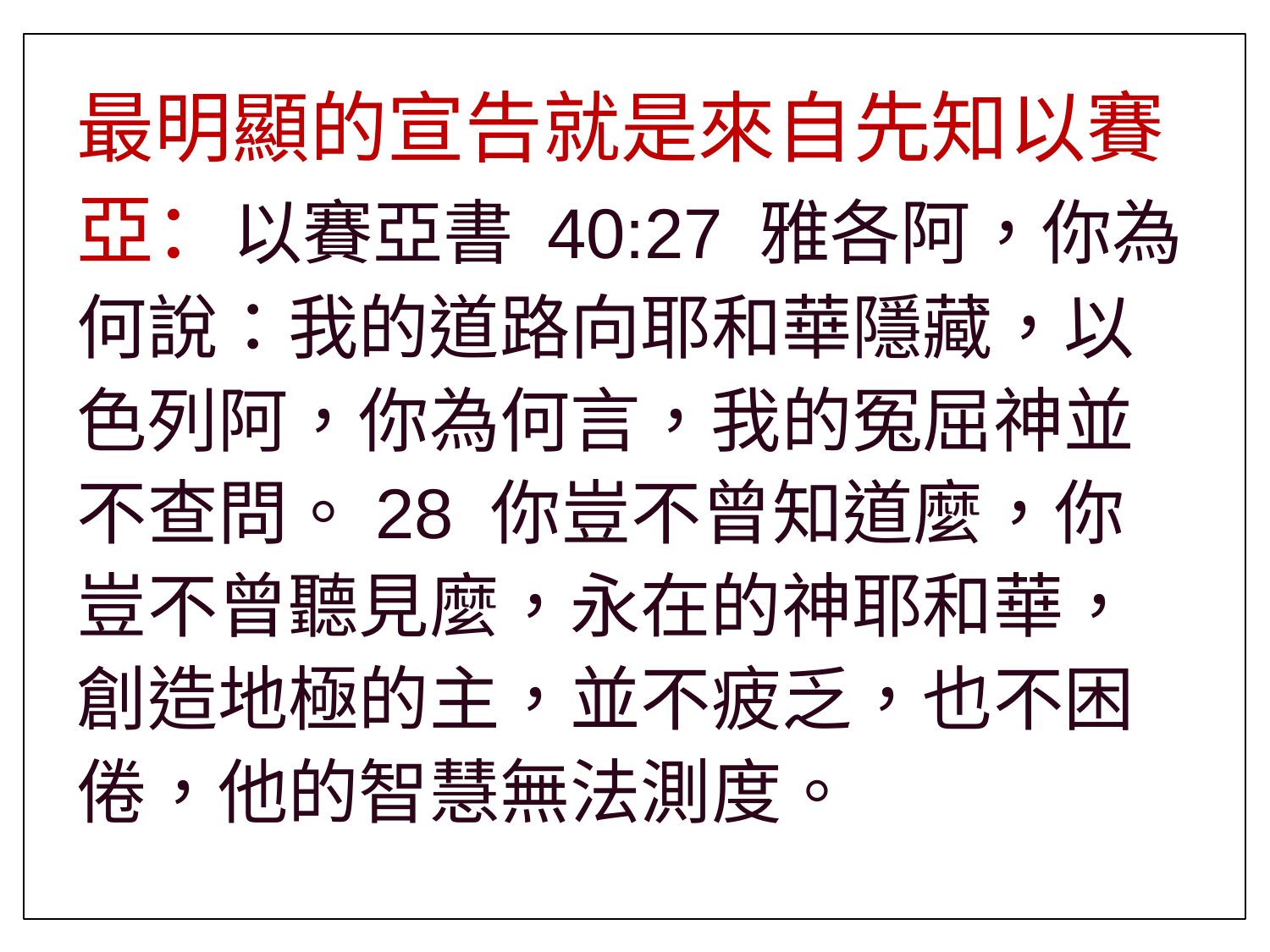

最明顯的宣告就是來自先知以賽亞：以賽亞書 40:27 雅各阿，你為何說：我的道路向耶和華隱藏，以色列阿，你為何言，我的冤屈神並不查問。28 你豈不曾知道麼，你豈不曾聽見麼，永在的神耶和華，創造地極的主，並不疲乏，也不困倦，他的智慧無法測度。